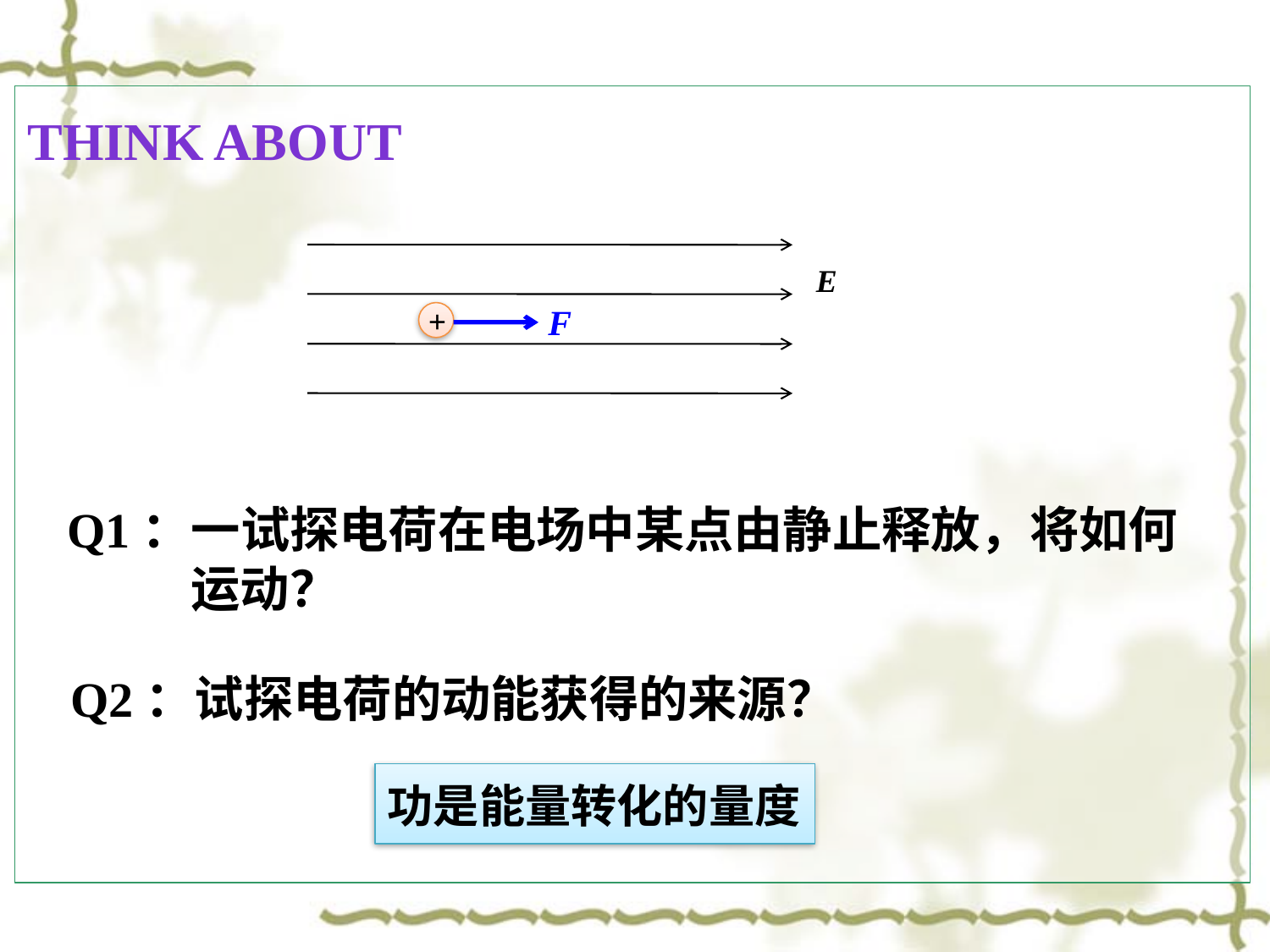

Think about
E
F
+

Q1：一试探电荷在电场中某点由静止释放，将如何
          运动？
Q2：试探电荷的动能获得的来源？

功是能量转化的量度